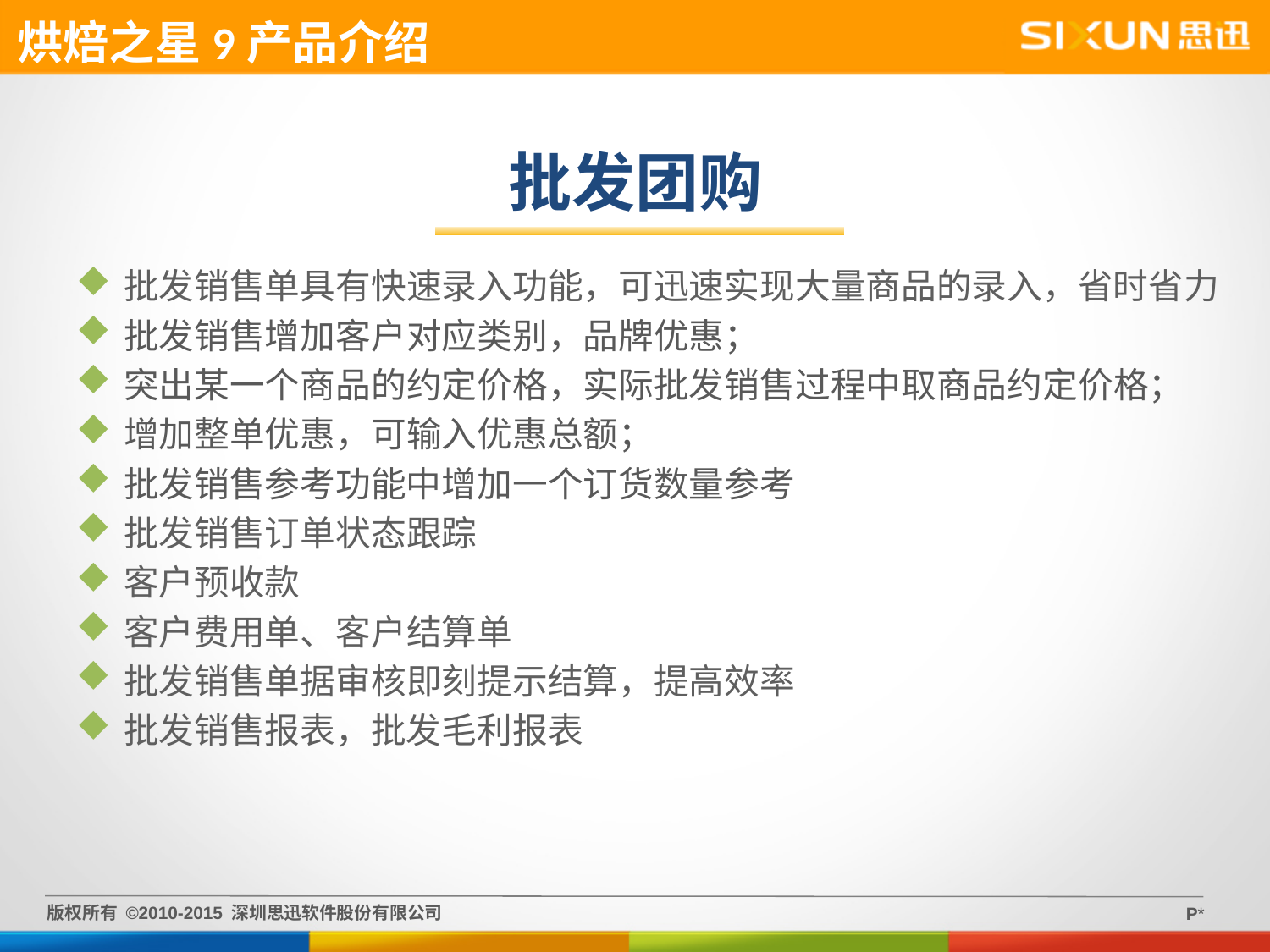

烘焙之星9产品介绍
批发团购

批发销售单具有快速录入功能，可迅速实现大量商品的录入，省时省力
批发销售增加客户对应类别，品牌优惠；
突出某一个商品的约定价格，实际批发销售过程中取商品约定价格；
增加整单优惠，可输入优惠总额；
批发销售参考功能中增加一个订货数量参考
批发销售订单状态跟踪
客户预收款
客户费用单、客户结算单
批发销售单据审核即刻提示结算，提高效率
批发销售报表，批发毛利报表

版权所有 ©2010-2015 深圳思迅软件股份有限公司

P*